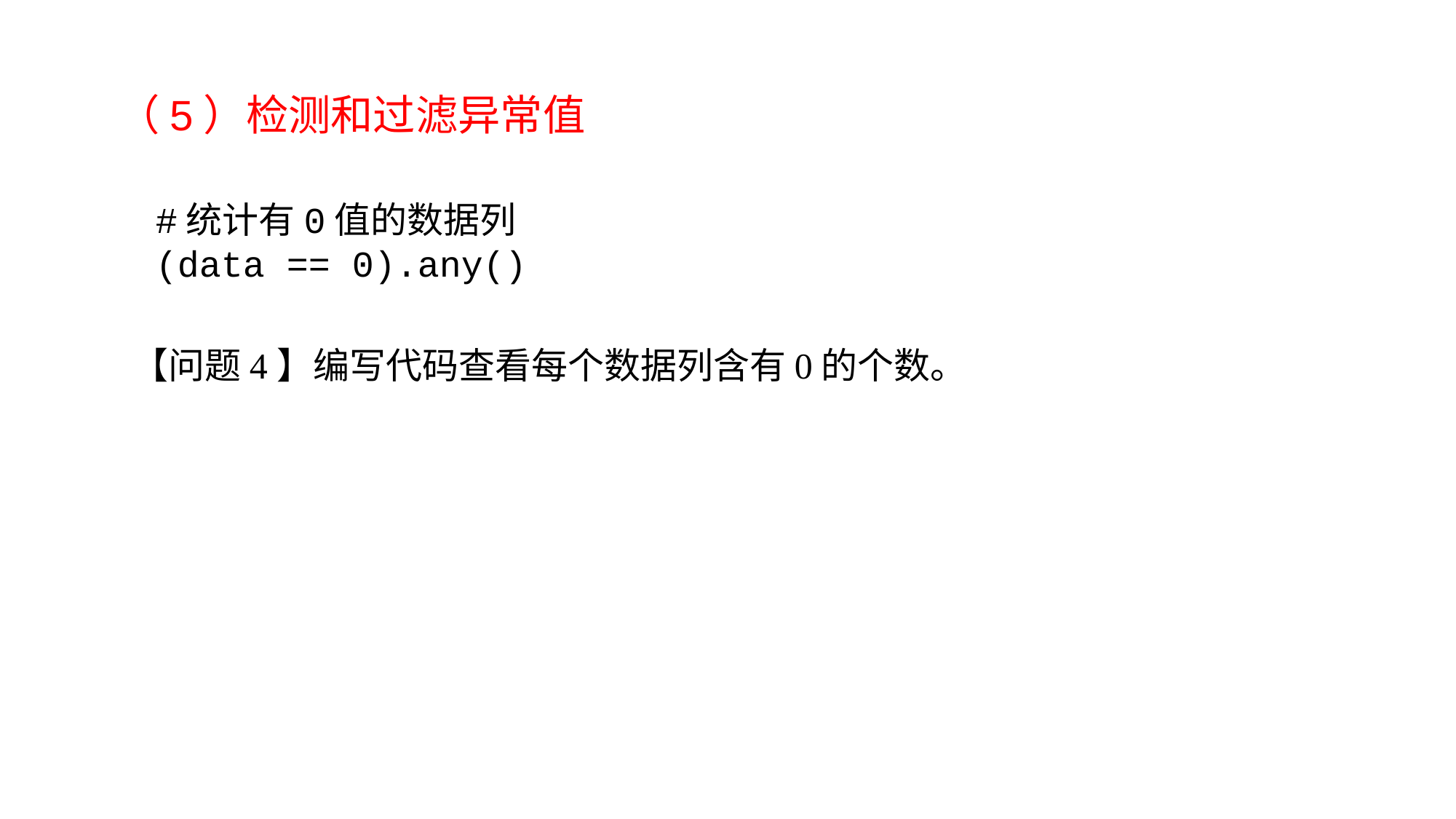

（5）检测和过滤异常值
#统计有0值的数据列
(data == 0).any()
【问题4】编写代码查看每个数据列含有0的个数。